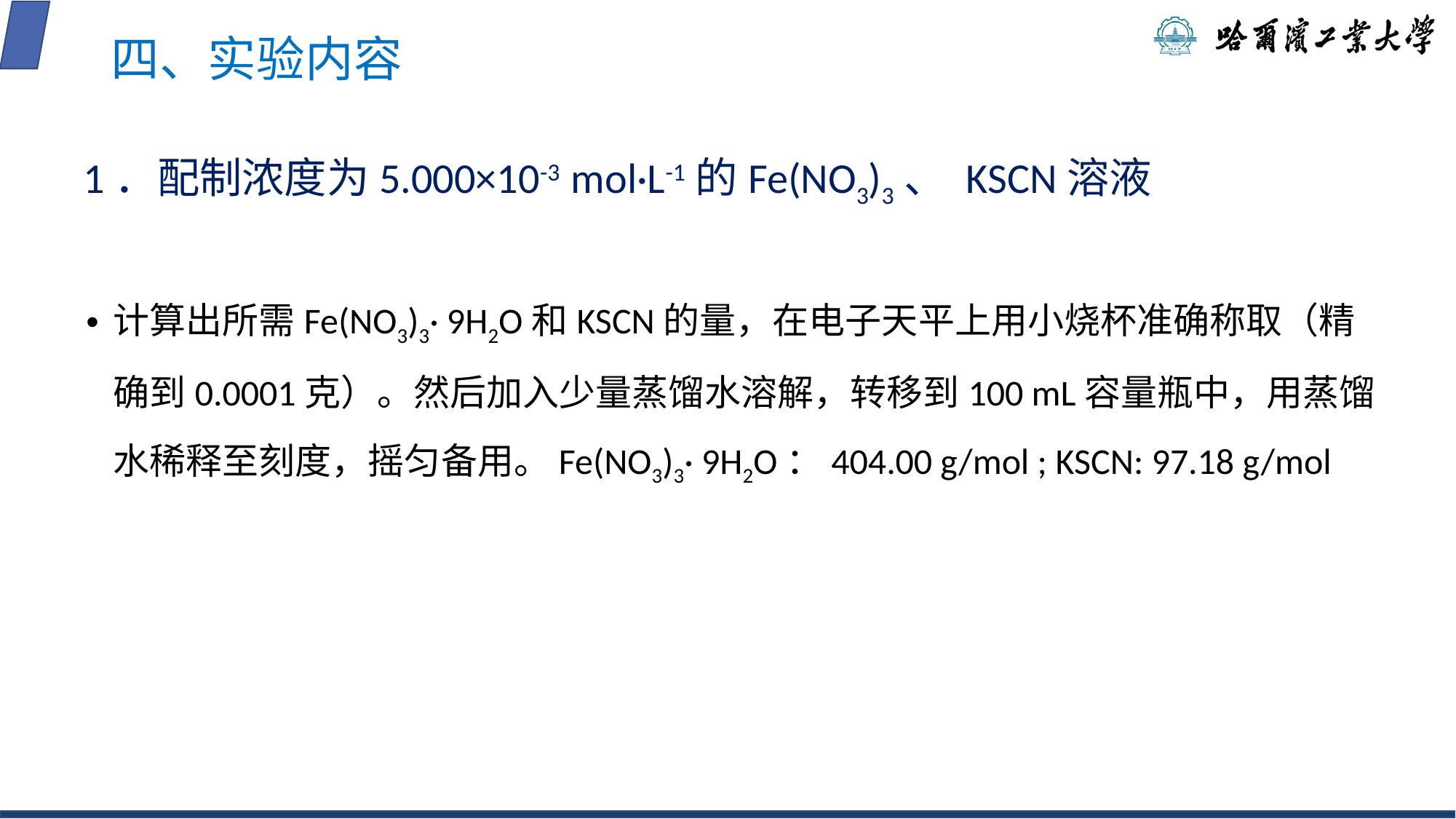

# 四、实验内容
 1．配制浓度为5.000×10-3  mol·L-1的Fe(NO3)3、 KSCN溶液
计算出所需Fe(NO3)3· 9H2O和KSCN的量，在电子天平上用小烧杯准确称取（精确到0.0001克）。然后加入少量蒸馏水溶解，转移到100 mL容量瓶中，用蒸馏水稀释至刻度，摇匀备用。Fe(NO3)3· 9H2O：404.00 g/mol ; KSCN: 97.18 g/mol